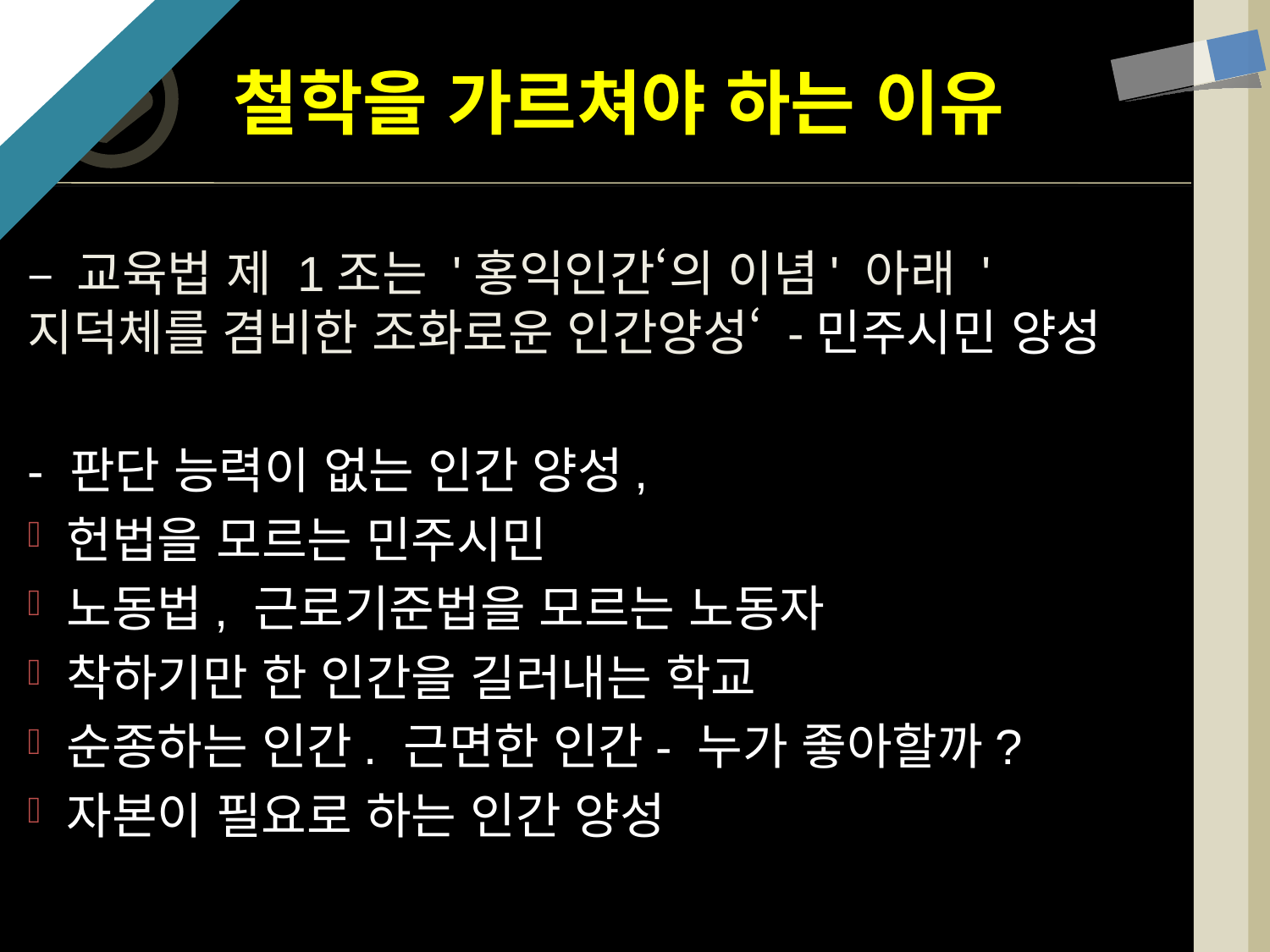

# 철학을 가르쳐야 하는 이유
– 교육법 제 1조는 '홍익인간‘의 이념' 아래 '지덕체를 겸비한 조화로운 인간양성‘ -민주시민 양성

- 판단 능력이 없는 인간 양성,
 헌법을 모르는 민주시민
 노동법, 근로기준법을 모르는 노동자
 착하기만 한 인간을 길러내는 학교
 순종하는 인간. 근면한 인간- 누가 좋아할까?
 자본이 필요로 하는 인간 양성